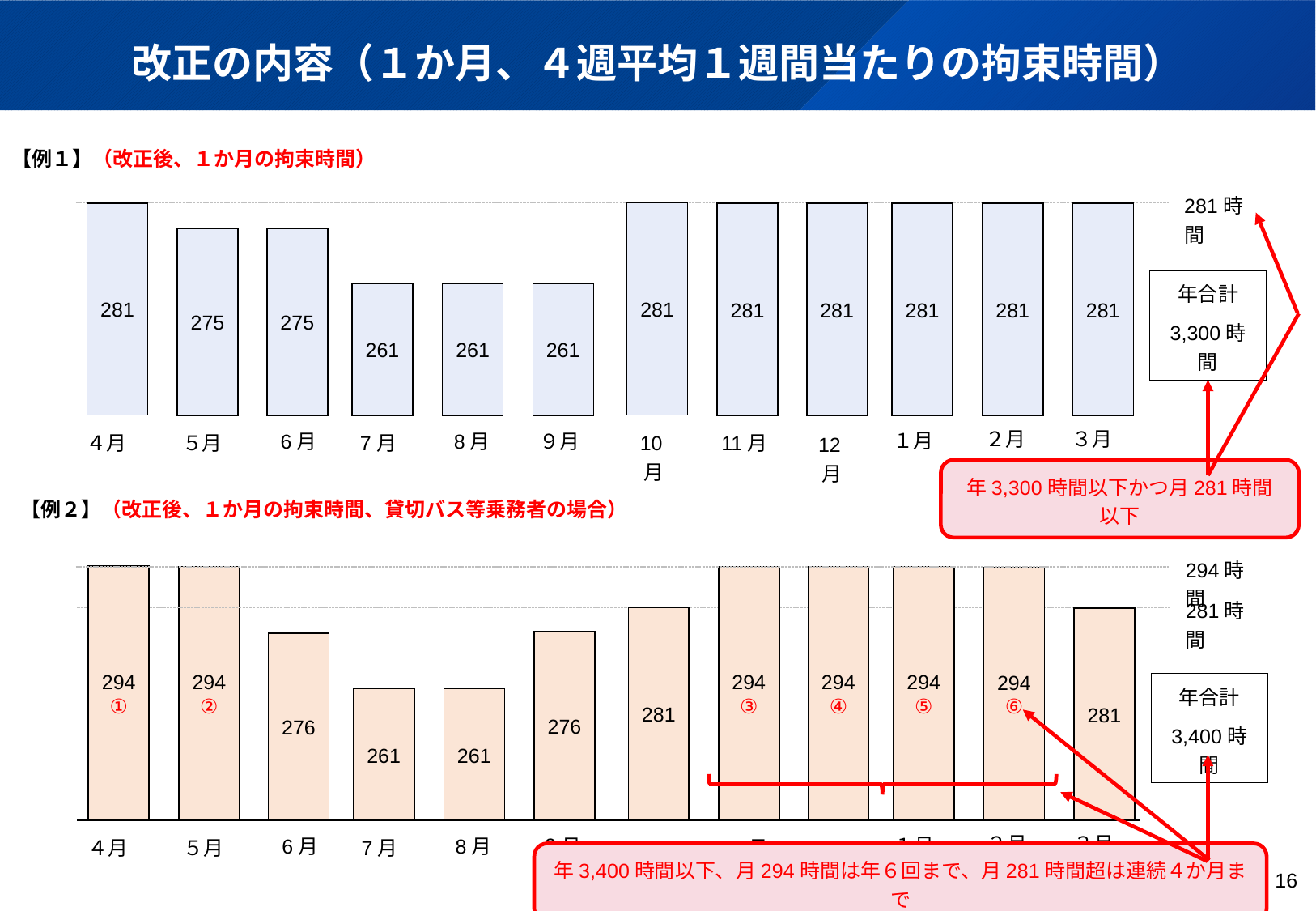

改正の内容（１か月、４週平均１週間当たりの拘束時間）
【例１】（改正後、１か月の拘束時間）
281時間
281
281
281
281
281
281
281
275
275
261
261
261
２月
３月
１月
6月
8月
９月
４月
５月
7月
10月
11月
12月
年合計
3,300時間
年3,300時間以下かつ月281時間以下
【例２】（改正後、１か月の拘束時間、貸切バス等乗務者の場合）
294時間
294
①
294
②
294
③
294
④
294
⑤
294
⑥
281時間
281
281

276
276
年合計
3,400時間
261
261
２月
３月
１月
6月
8月
９月
４月
５月
7月
10月
11月
12月
年3,400時間以下、月294時間は年６回まで、月281時間超は連続４か月まで
16